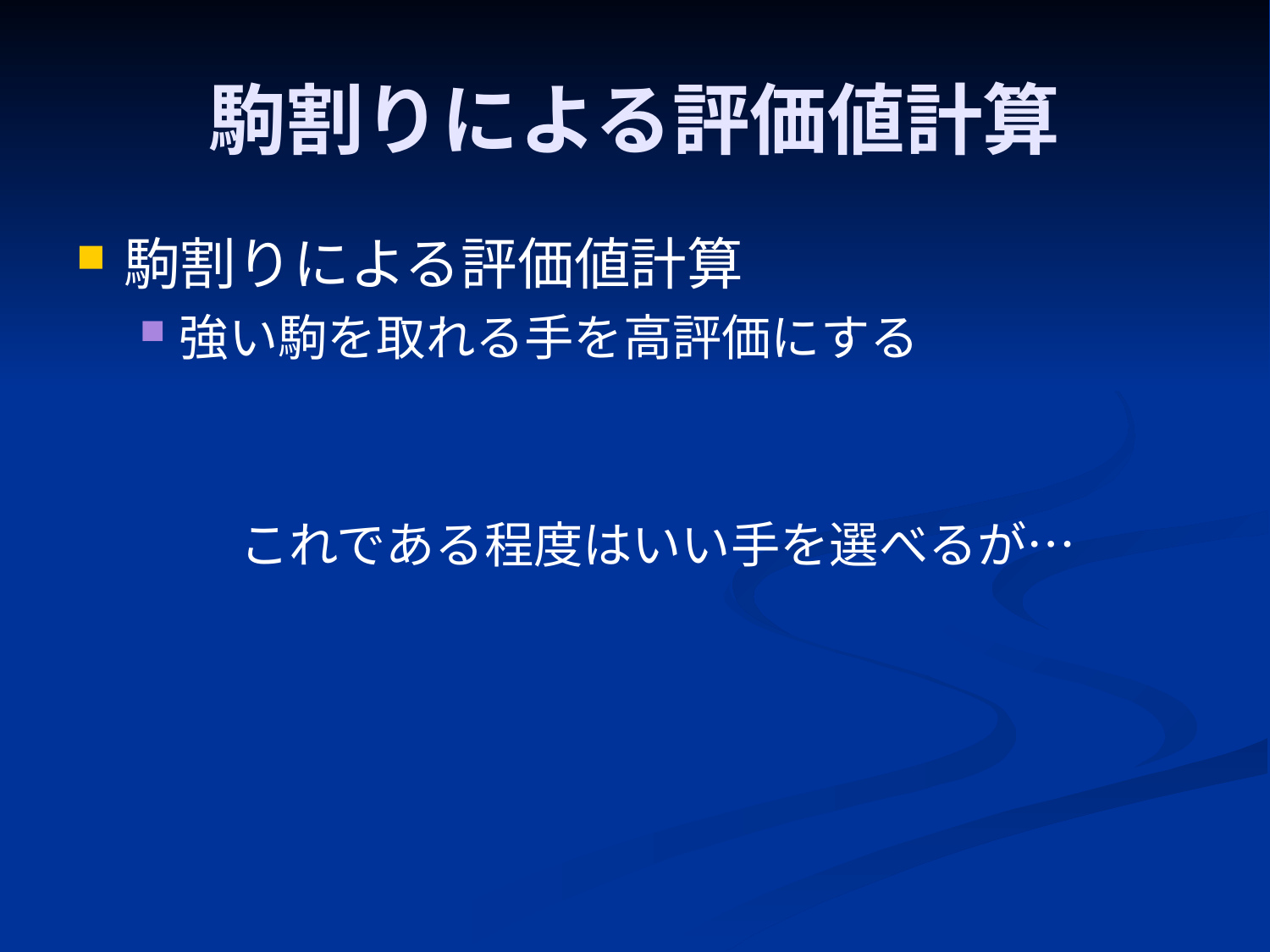

# 駒割りによる評価値計算
駒割りによる評価値計算
強い駒を取れる手を高評価にする
これである程度はいい手を選べるが…